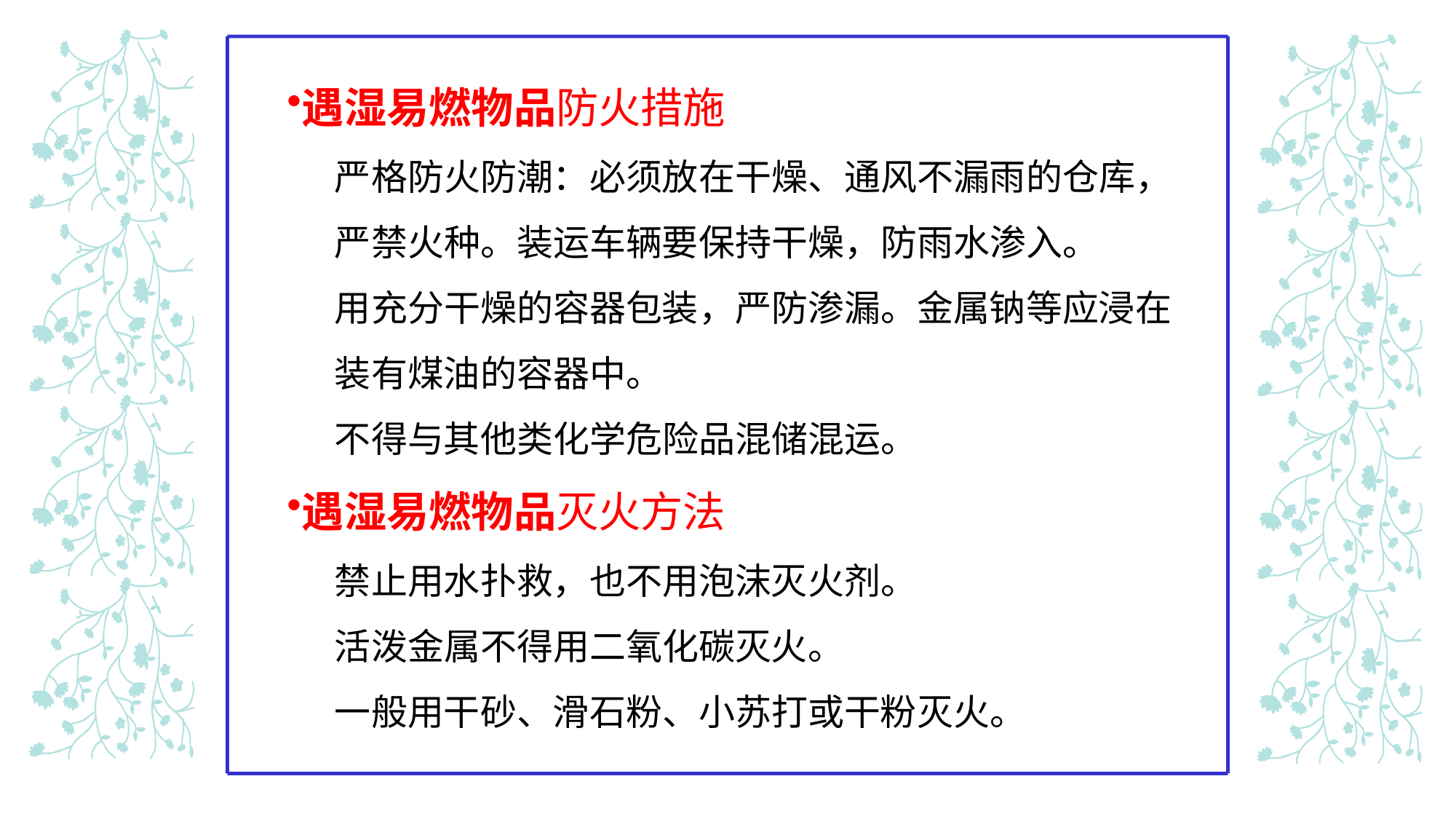

遇湿易燃物品防火措施
严格防火防潮：必须放在干燥、通风不漏雨的仓库，严禁火种。装运车辆要保持干燥，防雨水渗入。
用充分干燥的容器包装，严防渗漏。金属钠等应浸在装有煤油的容器中。
不得与其他类化学危险品混储混运。
遇湿易燃物品灭火方法
禁止用水扑救，也不用泡沫灭火剂。
活泼金属不得用二氧化碳灭火。
一般用干砂、滑石粉、小苏打或干粉灭火。